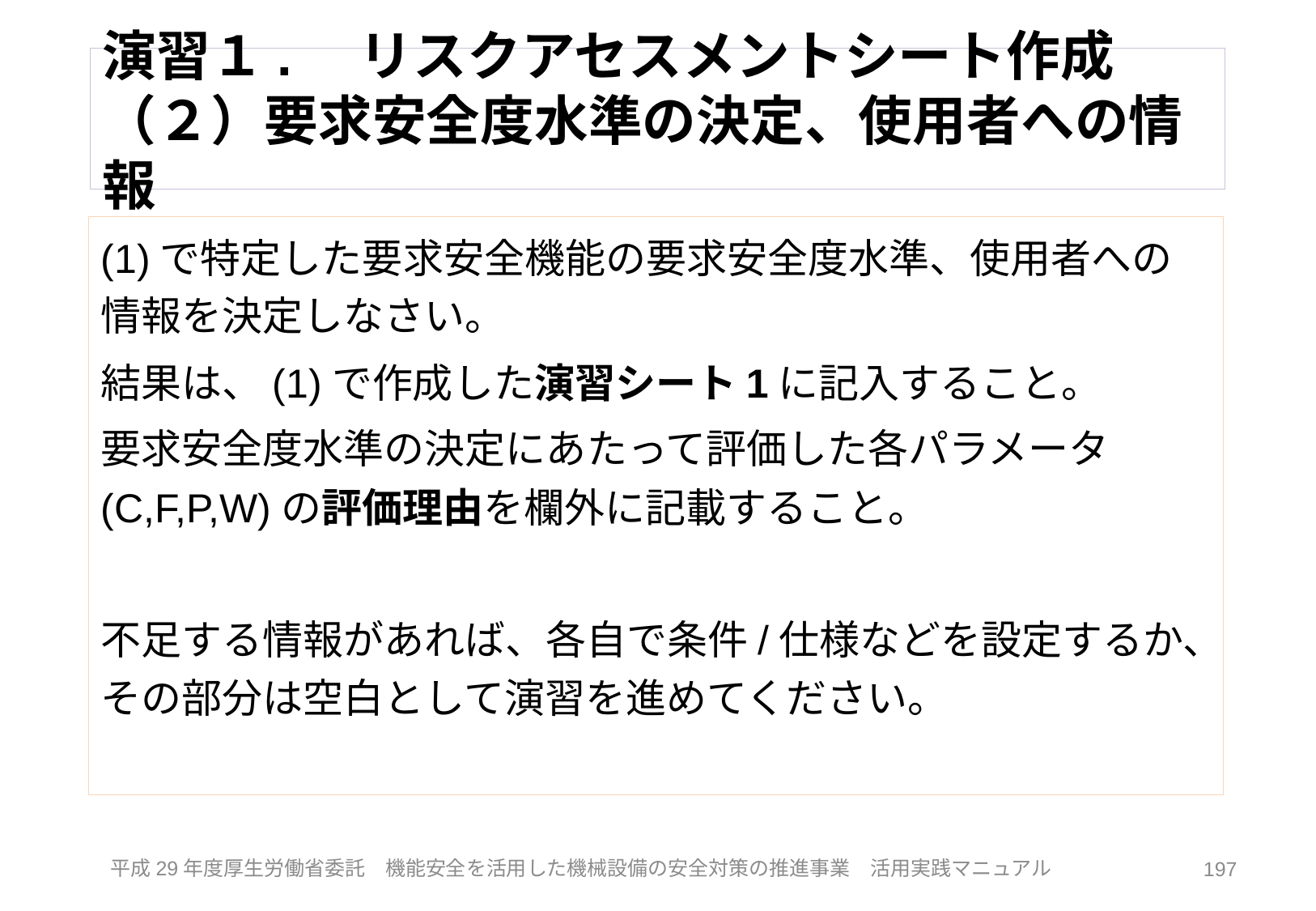

# 演習１.　リスクアセスメントシート作成 （２）要求安全度水準の決定、使用者への情報
(1)で特定した要求安全機能の要求安全度水準、使用者への情報を決定しなさい。
結果は、(1)で作成した演習シート1に記入すること。
要求安全度水準の決定にあたって評価した各パラメータ(C,F,P,W)の評価理由を欄外に記載すること。

不足する情報があれば、各自で条件/仕様などを設定するか、その部分は空白として演習を進めてください。

197
平成29年度厚生労働省委託　機能安全を活用した機械設備の安全対策の推進事業　活用実践マニュアル